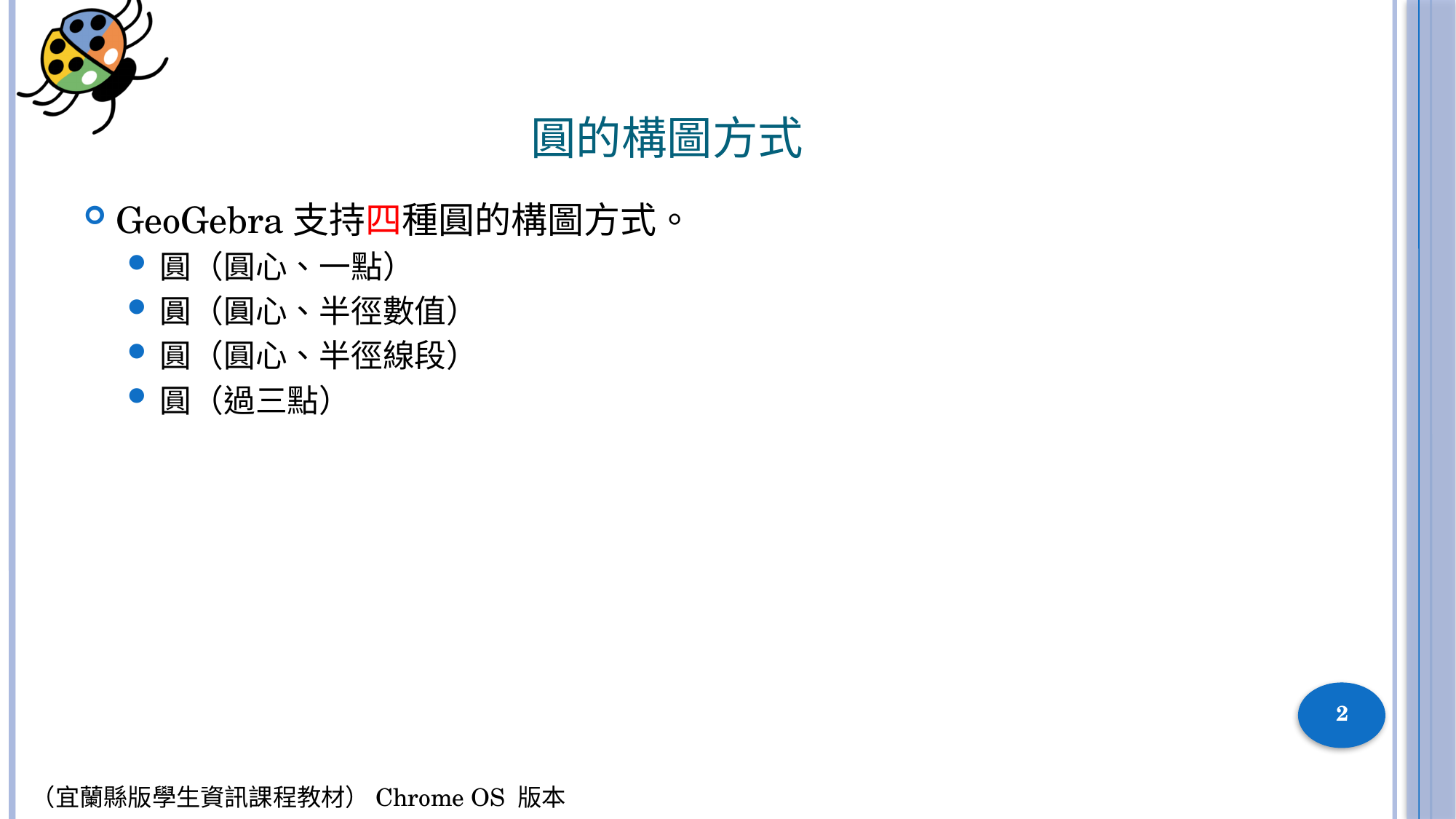

# 圓的構圖方式
GeoGebra支持四種圓的構圖方式。
圓（圓心、一點）
圓（圓心、半徑數值）
圓（圓心、半徑線段）
圓（過三點）
2